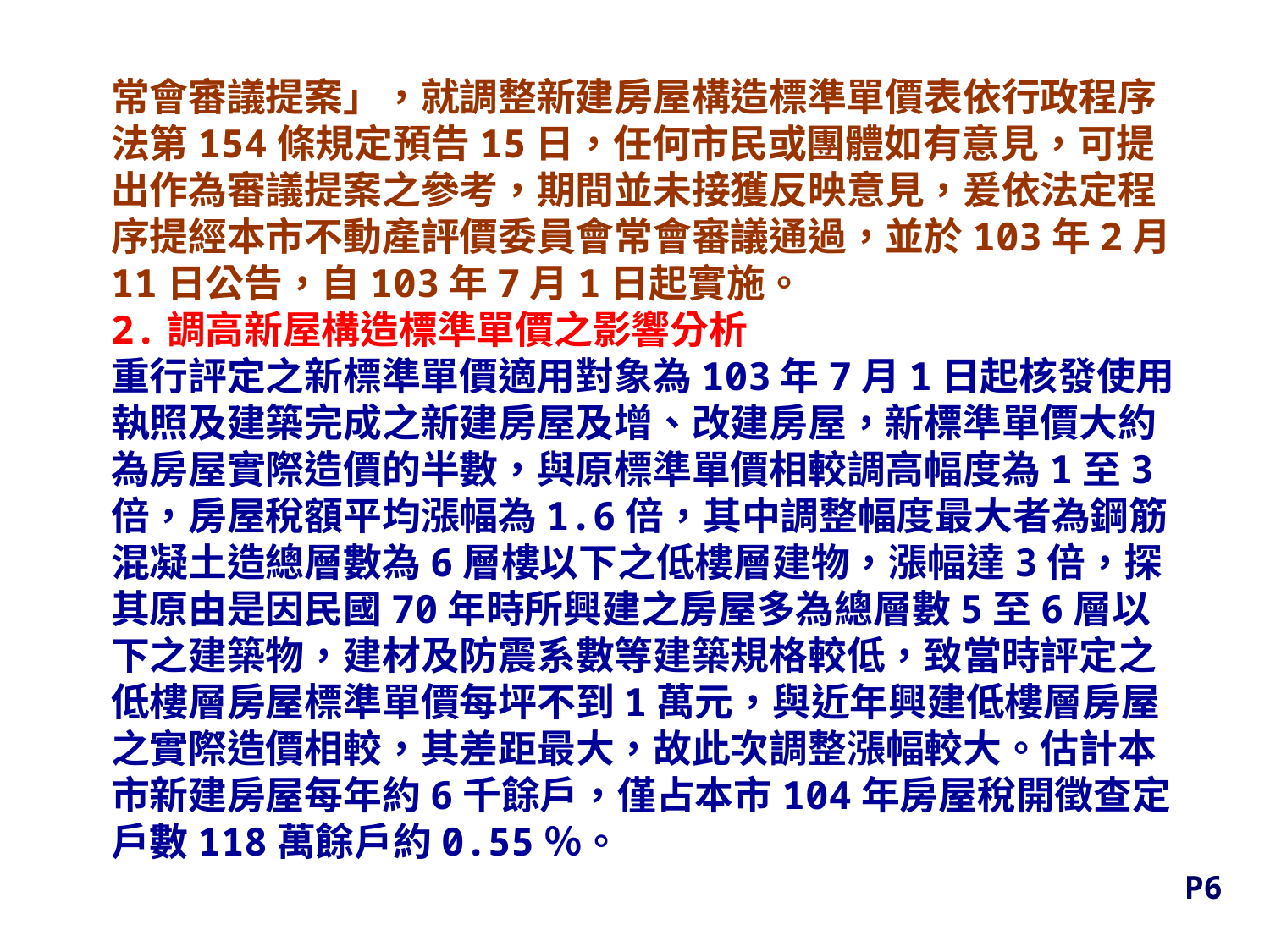

常會審議提案」，就調整新建房屋構造標準單價表依行政程序法第154條規定預告15日，任何市民或團體如有意見，可提出作為審議提案之參考，期間並未接獲反映意見，爰依法定程序提經本市不動產評價委員會常會審議通過，並於103年2月11日公告，自103年7月1日起實施。
2.調高新屋構造標準單價之影響分析
重行評定之新標準單價適用對象為103年7月1日起核發使用執照及建築完成之新建房屋及增、改建房屋，新標準單價大約為房屋實際造價的半數，與原標準單價相較調高幅度為1至3倍，房屋稅額平均漲幅為1.6倍，其中調整幅度最大者為鋼筋混凝土造總層數為6層樓以下之低樓層建物，漲幅達3倍，探其原由是因民國70年時所興建之房屋多為總層數5至6層以下之建築物，建材及防震系數等建築規格較低，致當時評定之低樓層房屋標準單價每坪不到1萬元，與近年興建低樓層房屋之實際造價相較，其差距最大，故此次調整漲幅較大。估計本市新建房屋每年約6千餘戶，僅占本市104年房屋稅開徵查定戶數118萬餘戶約0.55％。
P6